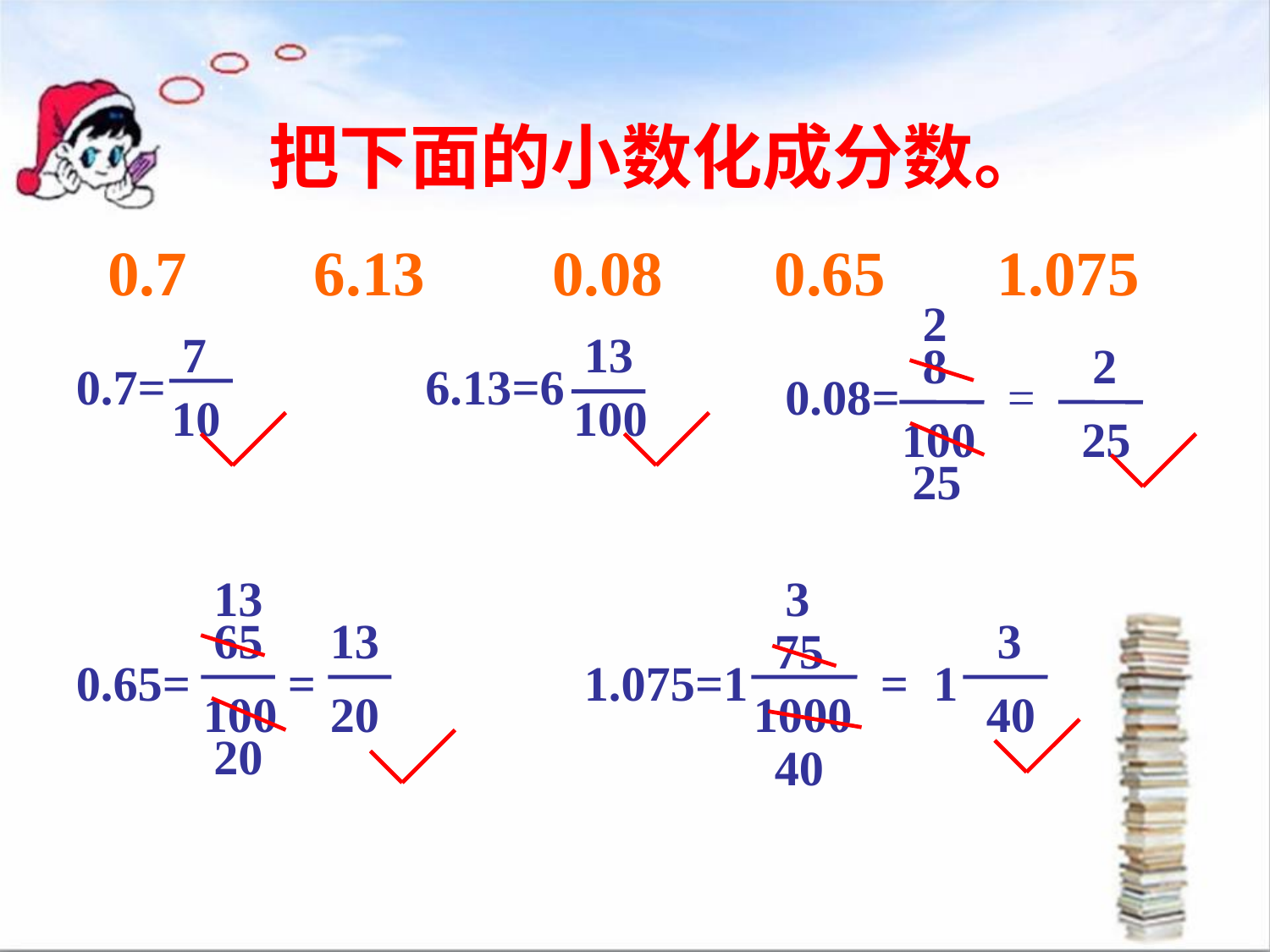

把下面的小数化成分数。
0.7        6.13        0.08       0.65       1.075
2
7
13
8
2
0.7=
6.13=6
0.08=

=
10

100

100

25

25

13
3
65
13
3
75

0.65=
=
1.075=1

=
1
100

20

1000

40

20

40